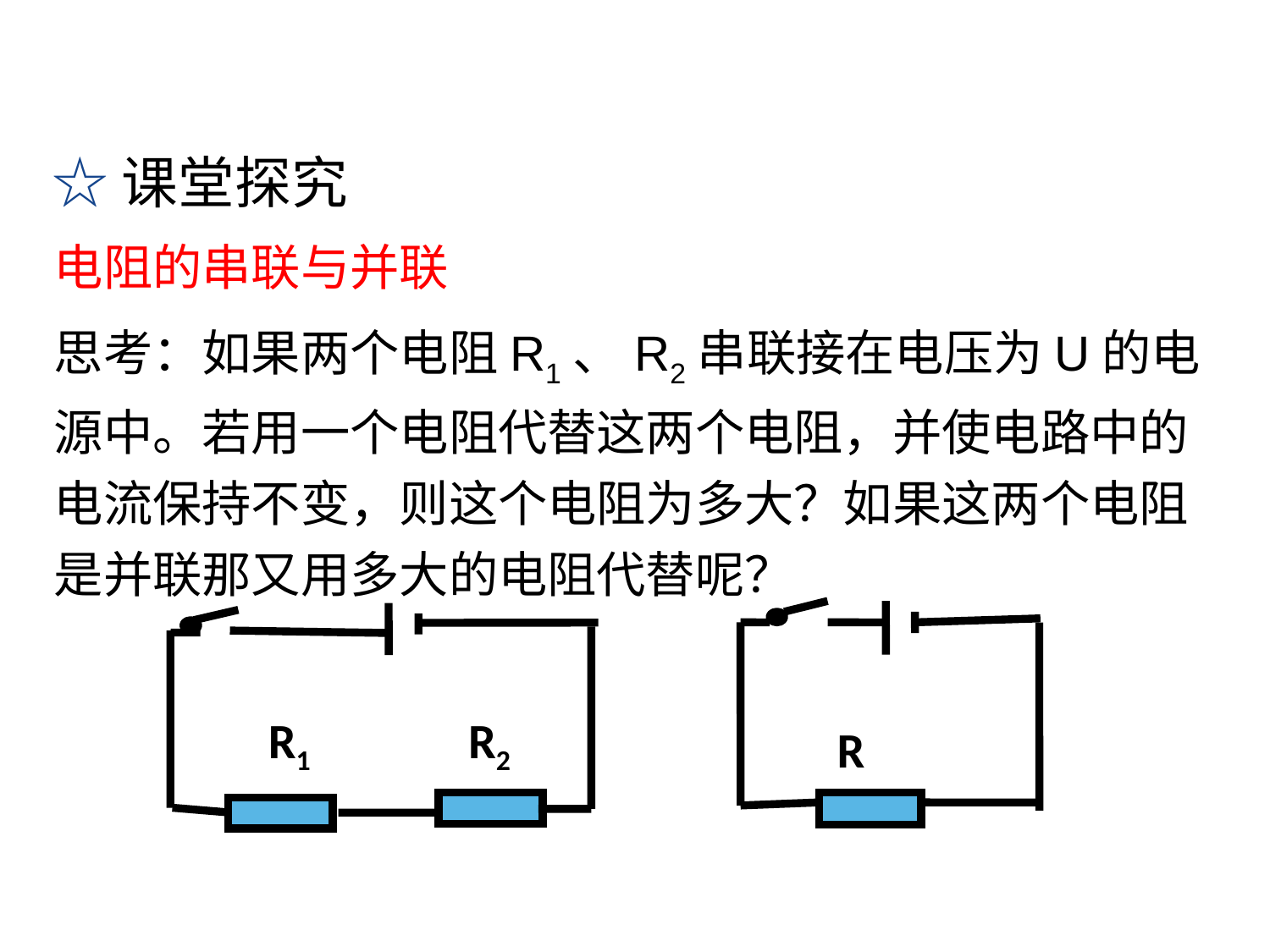

☆课堂探究
电阻的串联与并联
思考：如果两个电阻R1、R2串联接在电压为U的电源中。若用一个电阻代替这两个电阻，并使电路中的电流保持不变，则这个电阻为多大？如果这两个电阻是并联那又用多大的电阻代替呢？

R

R1
R2